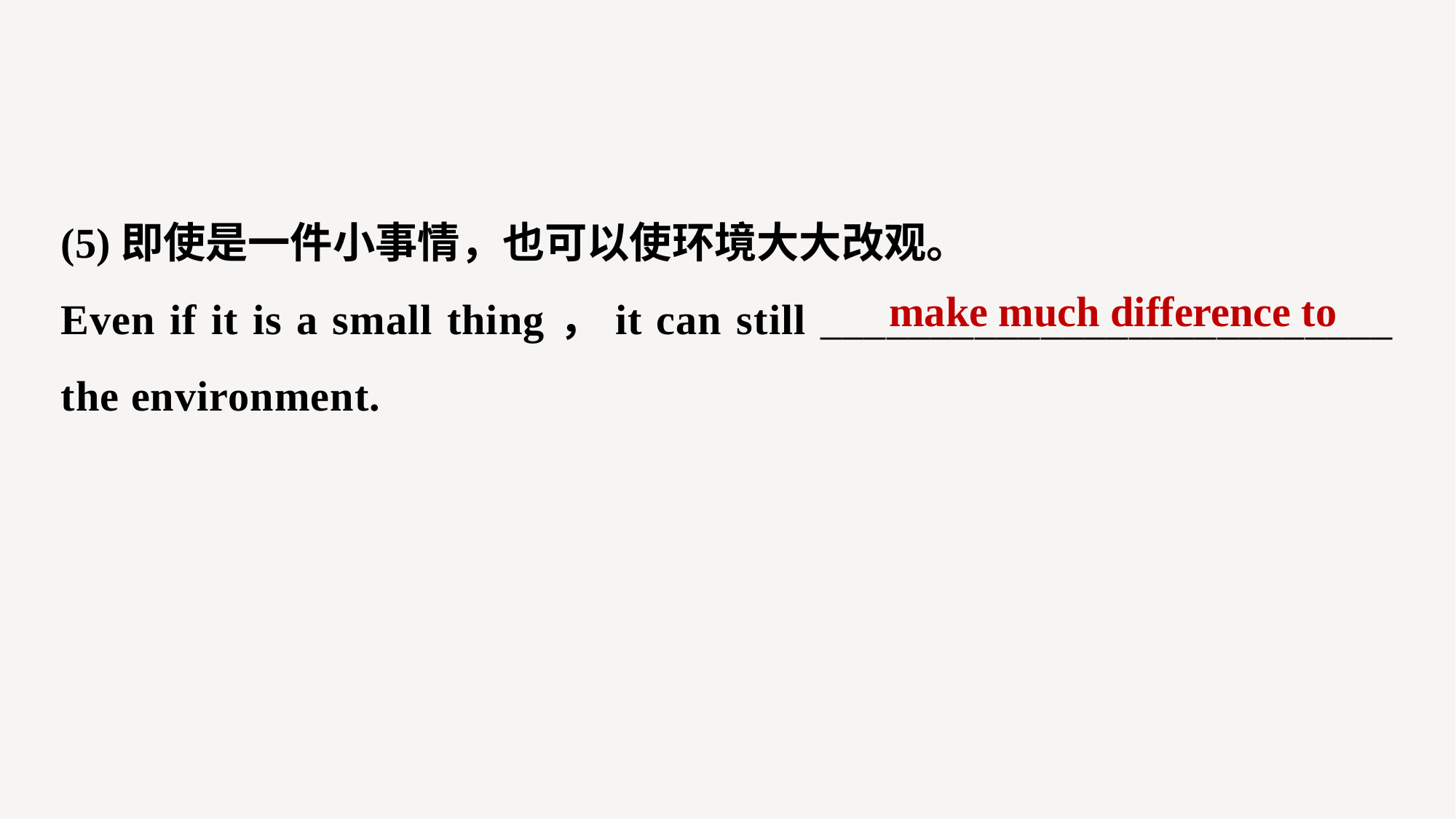

(5)即使是一件小事情，也可以使环境大大改观。
Even if it is a small thing，it can still __________________________ the environment.
make much difference to